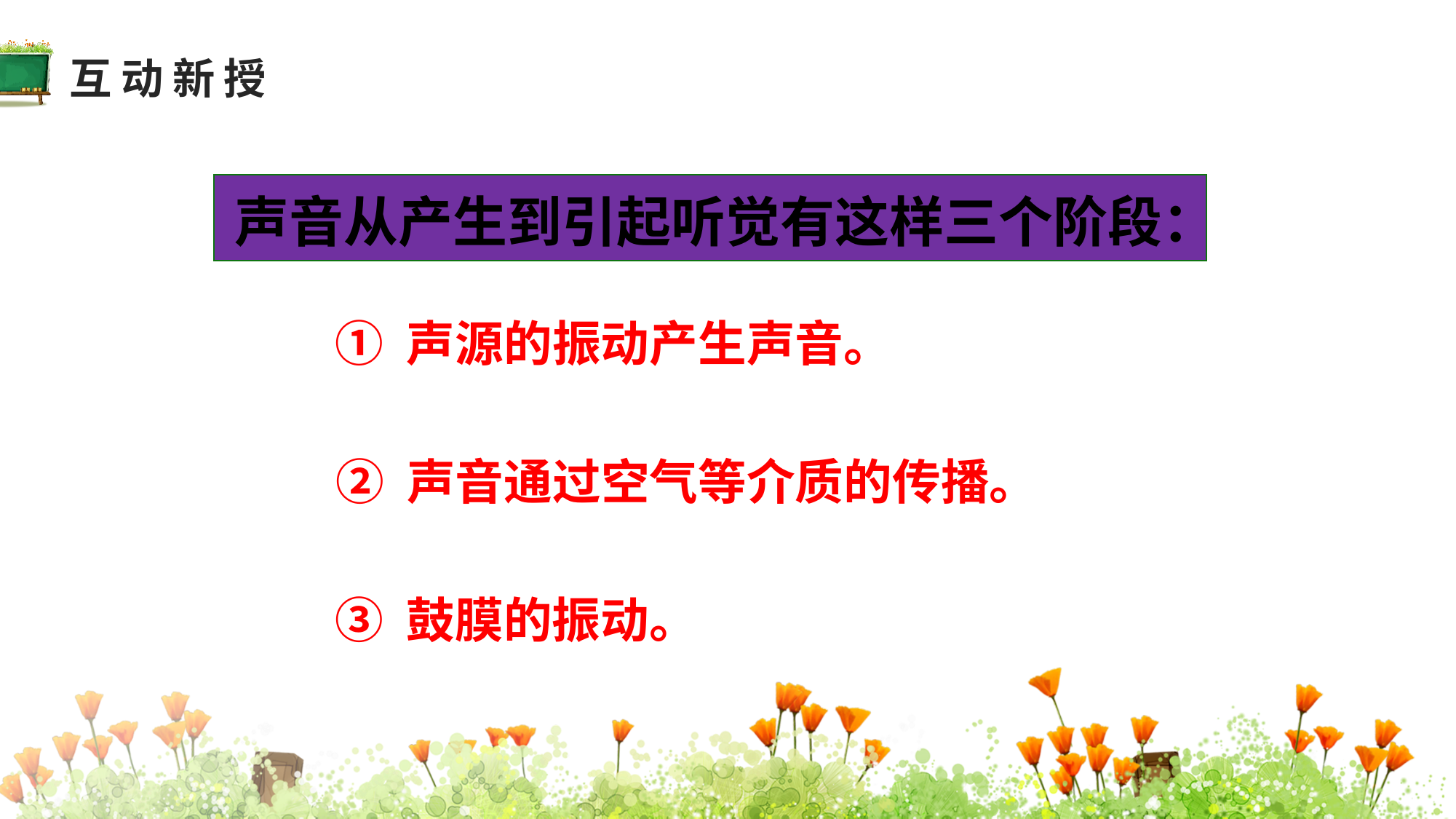

互动新授
声音从产生到引起听觉有这样三个阶段：

① 声源的振动产生声音。
② 声音通过空气等介质的传播。
③ 鼓膜的振动。